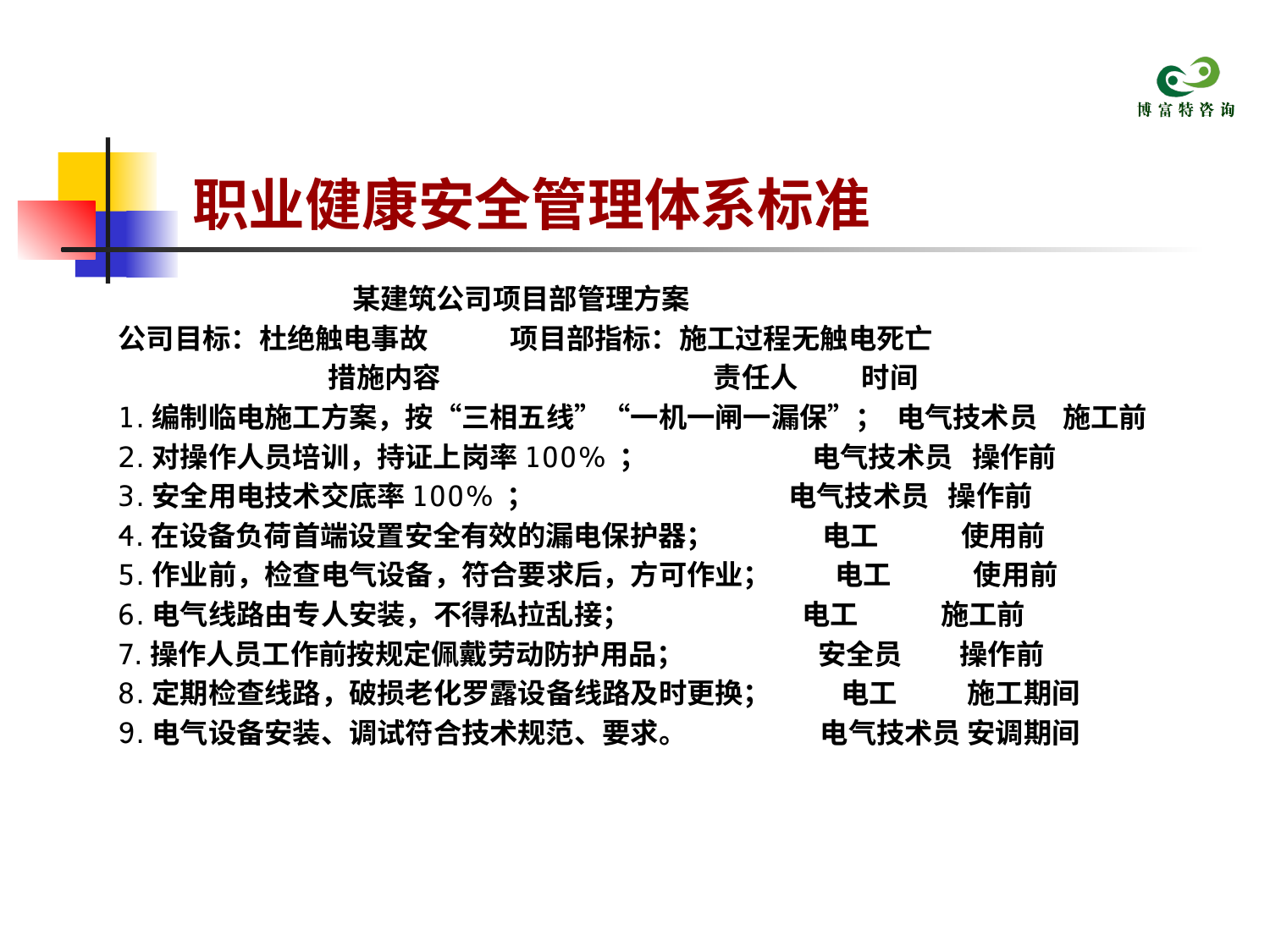

# 职业健康安全管理体系标准
                                               某建筑公司项目部管理方案
公司目标：杜绝触电事故             项目部指标：施工过程无触电死亡
                                措施内容                                           责任人          时间
1.编制临电施工方案，按“三相五线”“一机一闸一漏保”；  电气技术员    施工前
2.对操作人员培训，持证上岗率100%；                          电气技术员   操作前
3.安全用电技术交底率100%；                                        电气技术员   操作前
4.在设备负荷首端设置安全有效的漏电保护器；                 电工             使用前
5.作业前，检查电气设备，符合要求后，方可作业；          电工             使用前
6.电气线路由专人安装，不得私拉乱接；                           电工             施工前
7.操作人员工作前按规定佩戴劳动防护用品；                     安全员         操作前
8.定期检查线路，破损老化罗露设备线路及时更换；           电工           施工期间
9.电气设备安装、调试符合技术规范、要求。                     电气技术员 安调期间

122